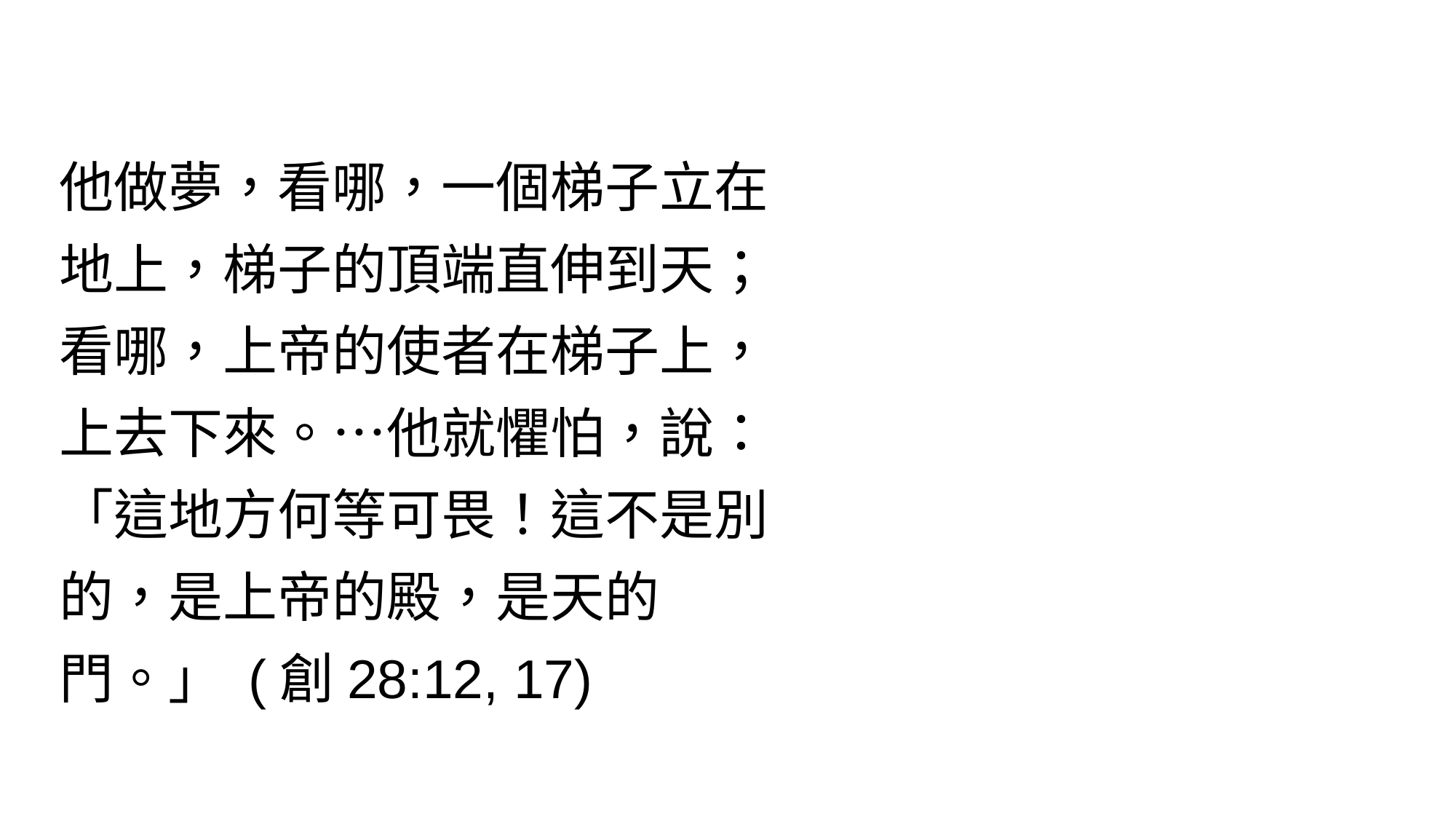

他做夢，看哪，一個梯子立在地上，梯子的頂端直伸到天；看哪，上帝的使者在梯子上，上去下來。…他就懼怕，說：「這地方何等可畏！這不是別的，是上帝的殿，是天的門。」 (創28:12, 17)